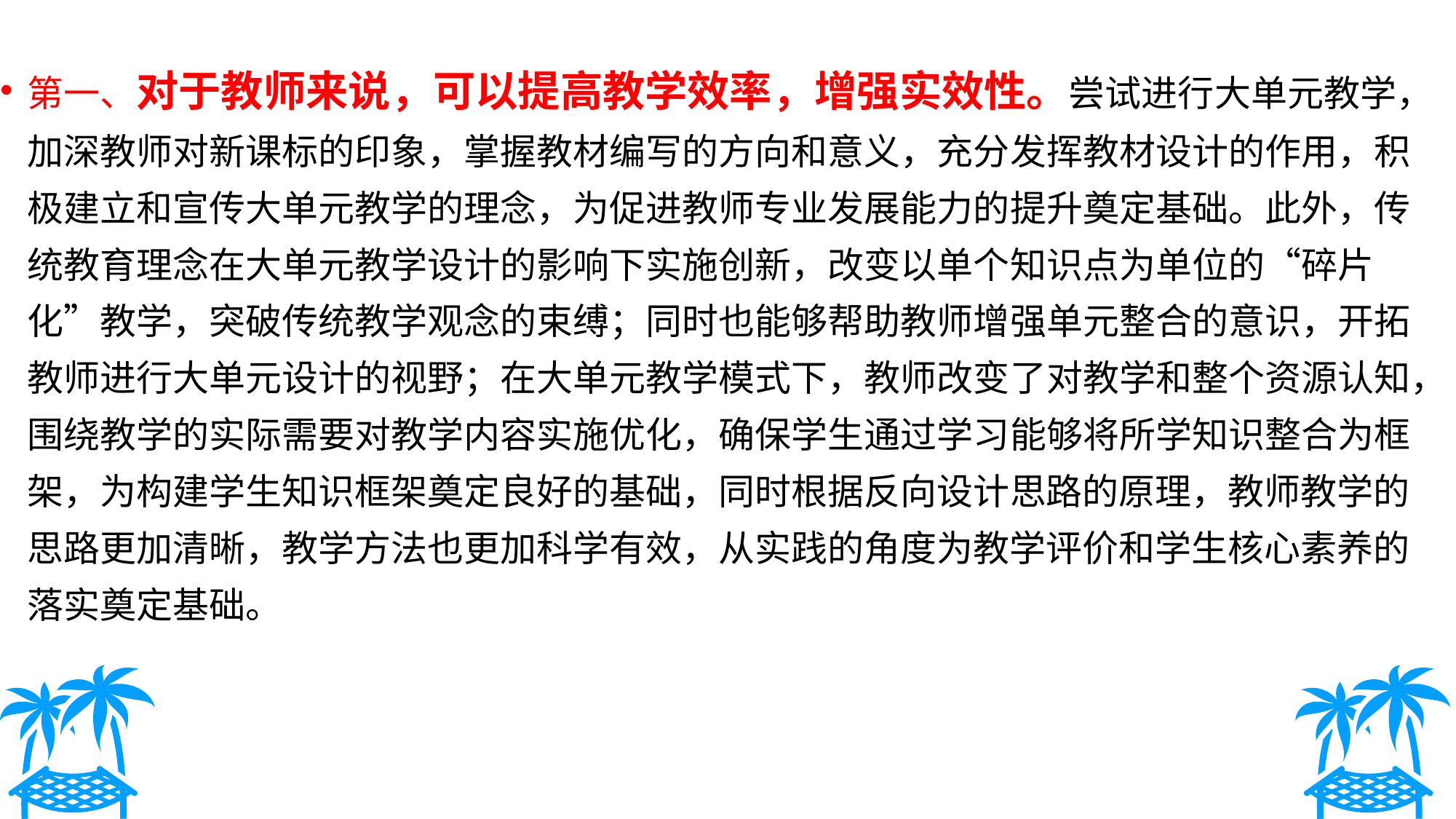

第一、对于教师来说，可以提高教学效率，增强实效性。尝试进行大单元教学，加深教师对新课标的印象，掌握教材编写的方向和意义，充分发挥教材设计的作用，积极建立和宣传大单元教学的理念，为促进教师专业发展能力的提升奠定基础。此外，传统教育理念在大单元教学设计的影响下实施创新，改变以单个知识点为单位的“碎片化”教学，突破传统教学观念的束缚；同时也能够帮助教师增强单元整合的意识，开拓教师进行大单元设计的视野；在大单元教学模式下，教师改变了对教学和整个资源认知，围绕教学的实际需要对教学内容实施优化，确保学生通过学习能够将所学知识整合为框架，为构建学生知识框架奠定良好的基础，同时根据反向设计思路的原理，教师教学的思路更加清晰，教学方法也更加科学有效，从实践的角度为教学评价和学生核心素养的落实奠定基础。